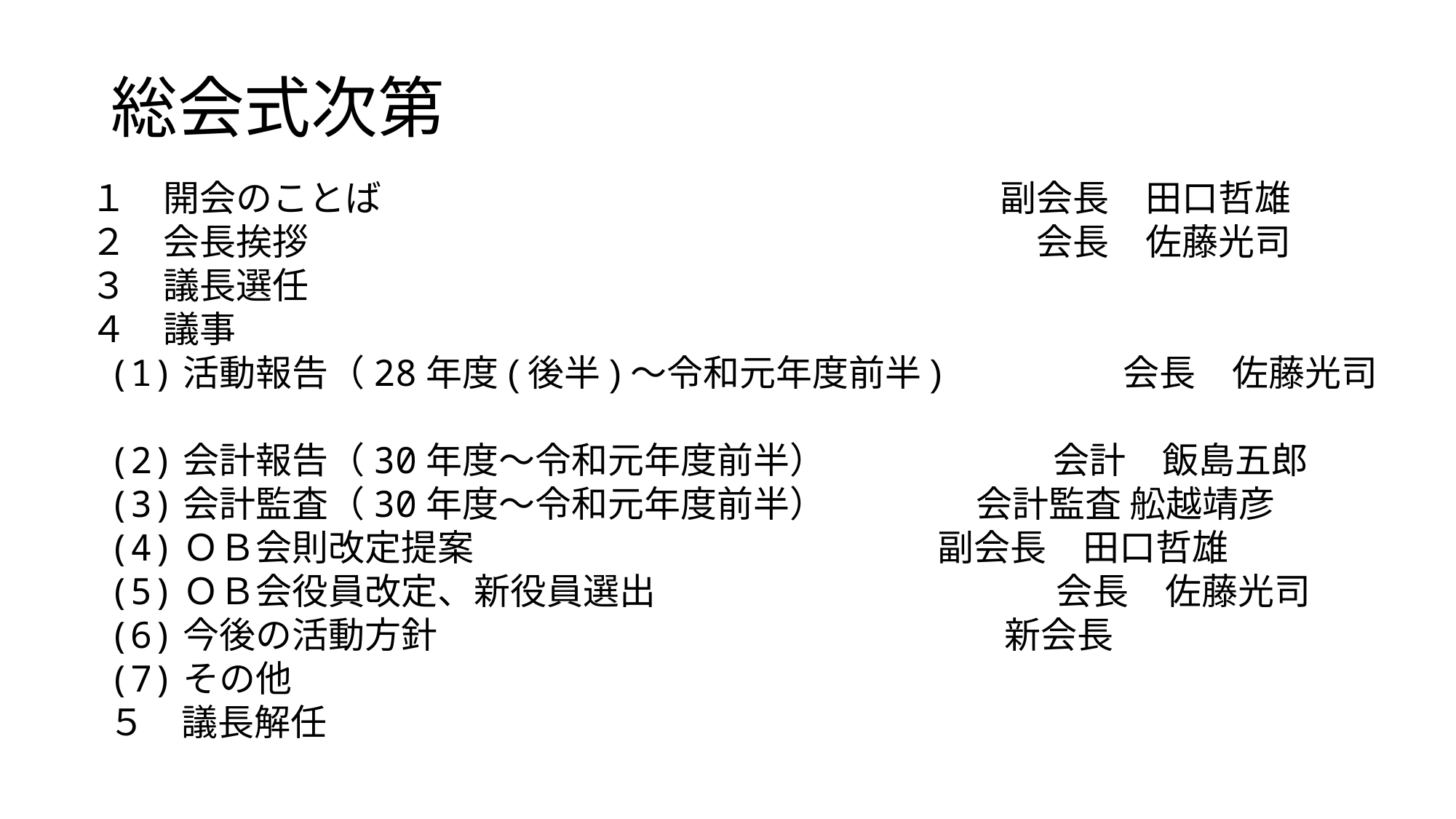

# 総会式次第
１　開会のことば　　　　　　　　　　　　　　　　　副会長　田口哲雄
２　会長挨拶　　　　　　　　　　　　　　　　　　　　会長　佐藤光司
３　議長選任
４　議事
(1)活動報告（28年度(後半)～令和元年度前半) 　　 　　 会長　佐藤光司
(2)会計報告（30年度～令和元年度前半）　　 　       　  会計　飯島五郎
(3)会計監査（30年度～令和元年度前半）　   　 　 会計監査 舩越靖彦
(4)ＯＢ会則改定提案                                 　　　 　     副会長　田口哲雄
(5)ＯＢ会役員改定、新役員選出　　　　　　　　　　　会長　佐藤光司
(6)今後の活動方針　　　　　　　　　　　　　   　    新会長
(7)その他
５　議長解任